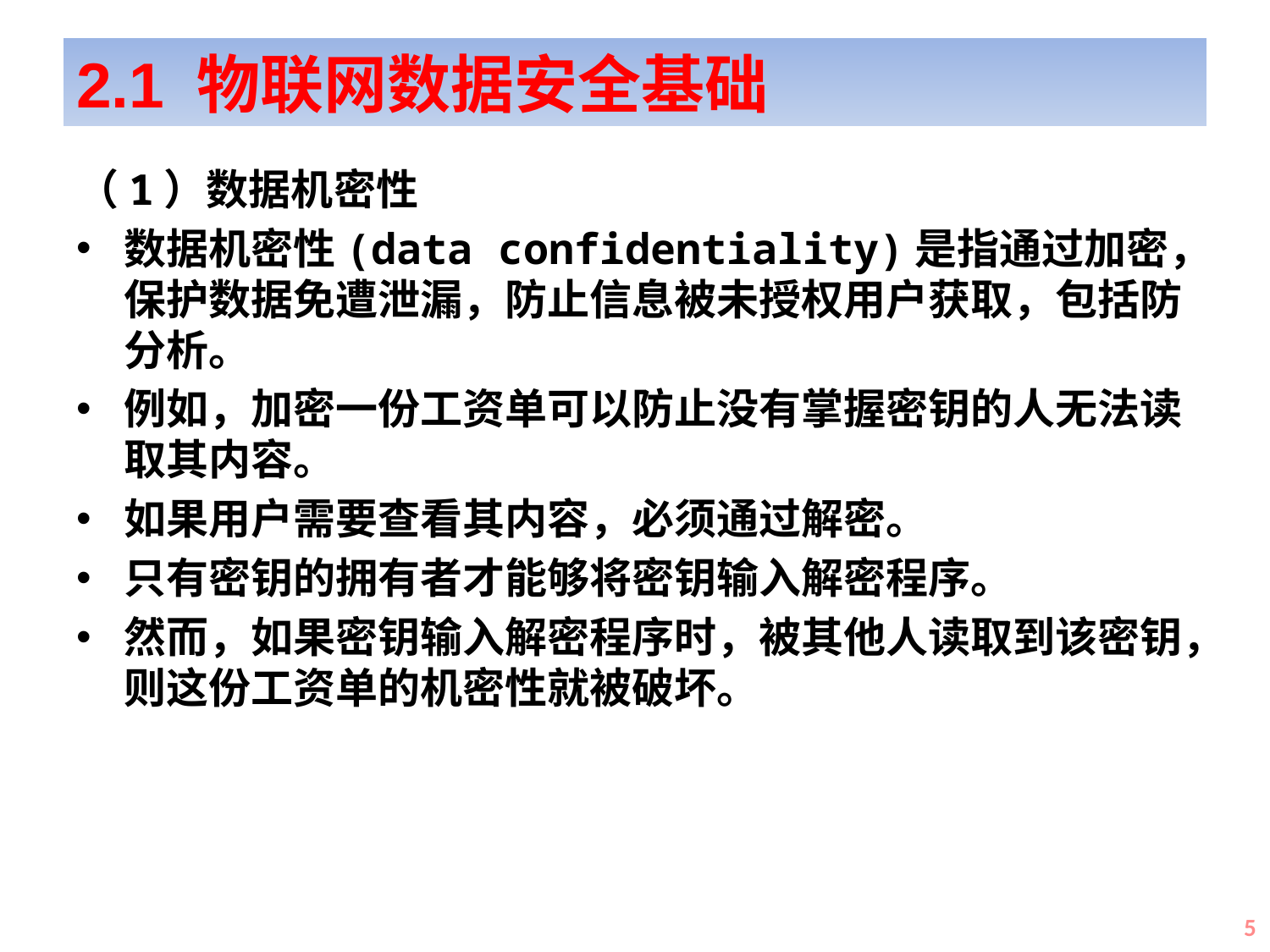

# 2.1 物联网数据安全基础
（1）数据机密性
数据机密性(data confidentiality)是指通过加密，保护数据免遭泄漏，防止信息被未授权用户获取，包括防分析。
例如，加密一份工资单可以防止没有掌握密钥的人无法读取其内容。
如果用户需要查看其内容，必须通过解密。
只有密钥的拥有者才能够将密钥输入解密程序。
然而，如果密钥输入解密程序时，被其他人读取到该密钥，则这份工资单的机密性就被破坏。

5